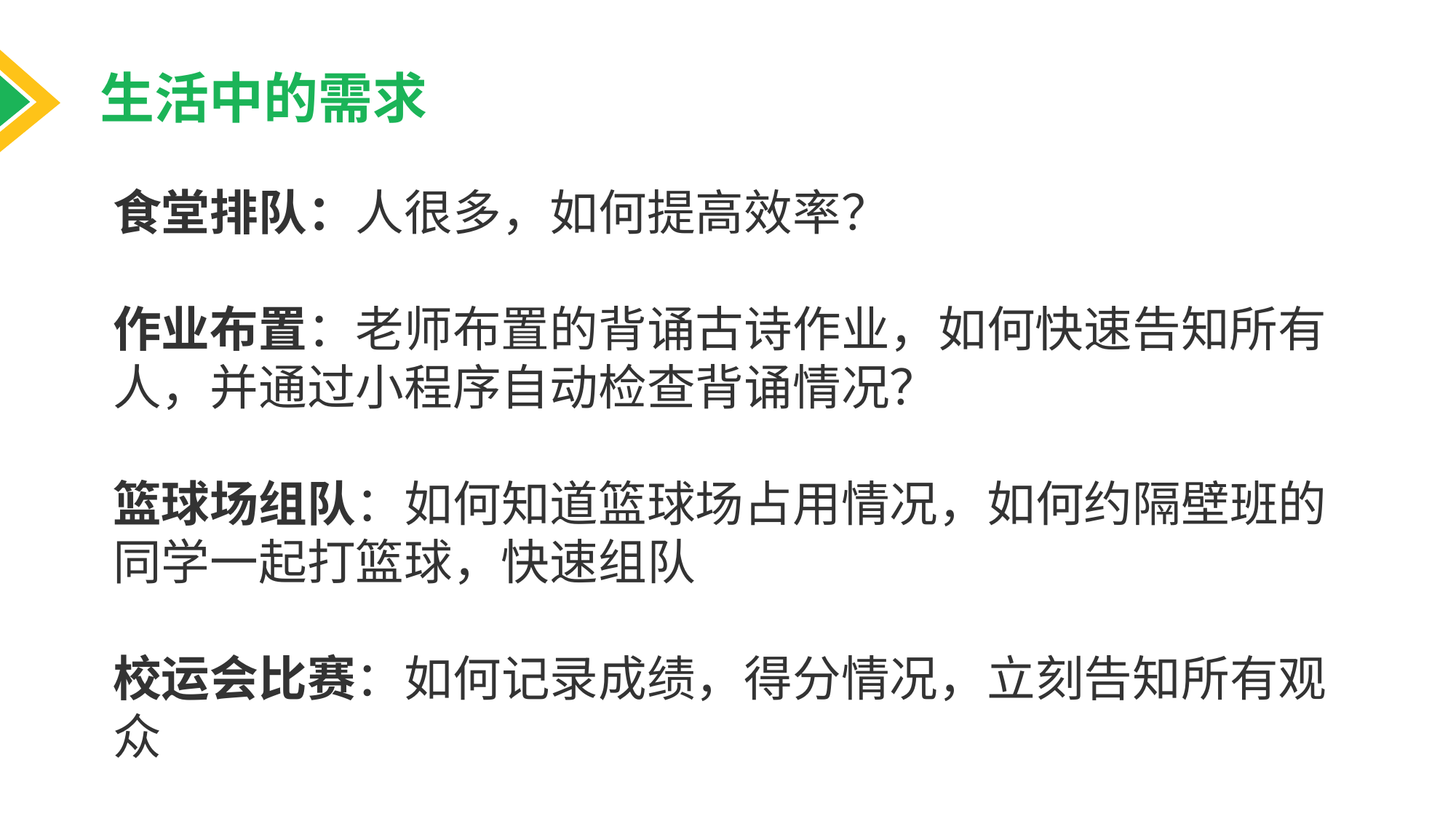

生活中的需求

食堂排队：人很多，如何提高效率？

作业布置：老师布置的背诵古诗作业，如何快速告知所有人，并通过小程序自动检查背诵情况？

篮球场组队：如何知道篮球场占用情况，如何约隔壁班的同学一起打篮球，快速组队

校运会比赛：如何记录成绩，得分情况，立刻告知所有观众